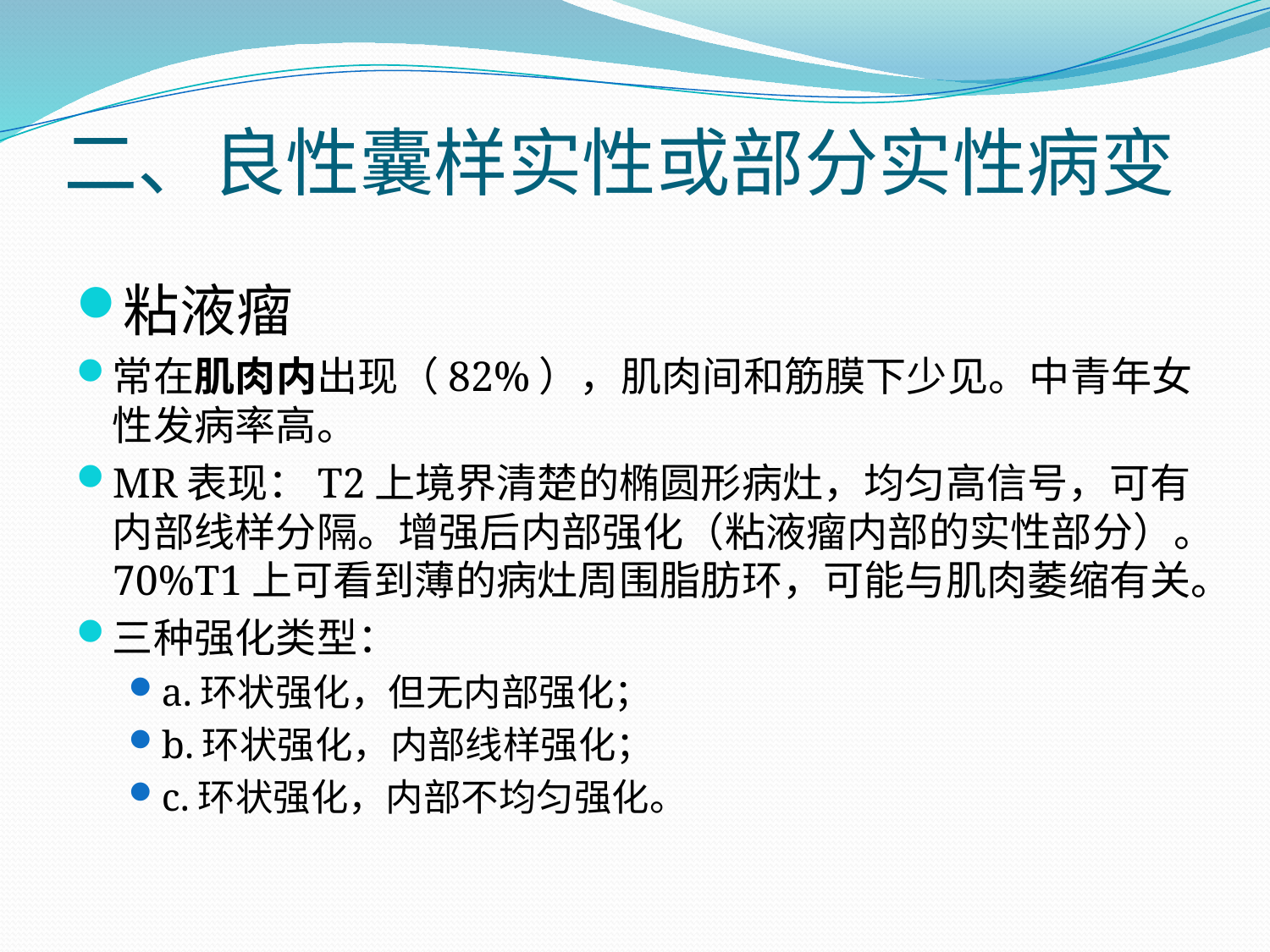

# 二、良性囊样实性或部分实性病变
粘液瘤
常在肌肉内出现（82%），肌肉间和筋膜下少见。中青年女性发病率高。
MR表现：T2上境界清楚的椭圆形病灶，均匀高信号，可有内部线样分隔。增强后内部强化（粘液瘤内部的实性部分）。70%T1上可看到薄的病灶周围脂肪环，可能与肌肉萎缩有关。
三种强化类型：
a.环状强化，但无内部强化；
b.环状强化，内部线样强化；
c.环状强化，内部不均匀强化。